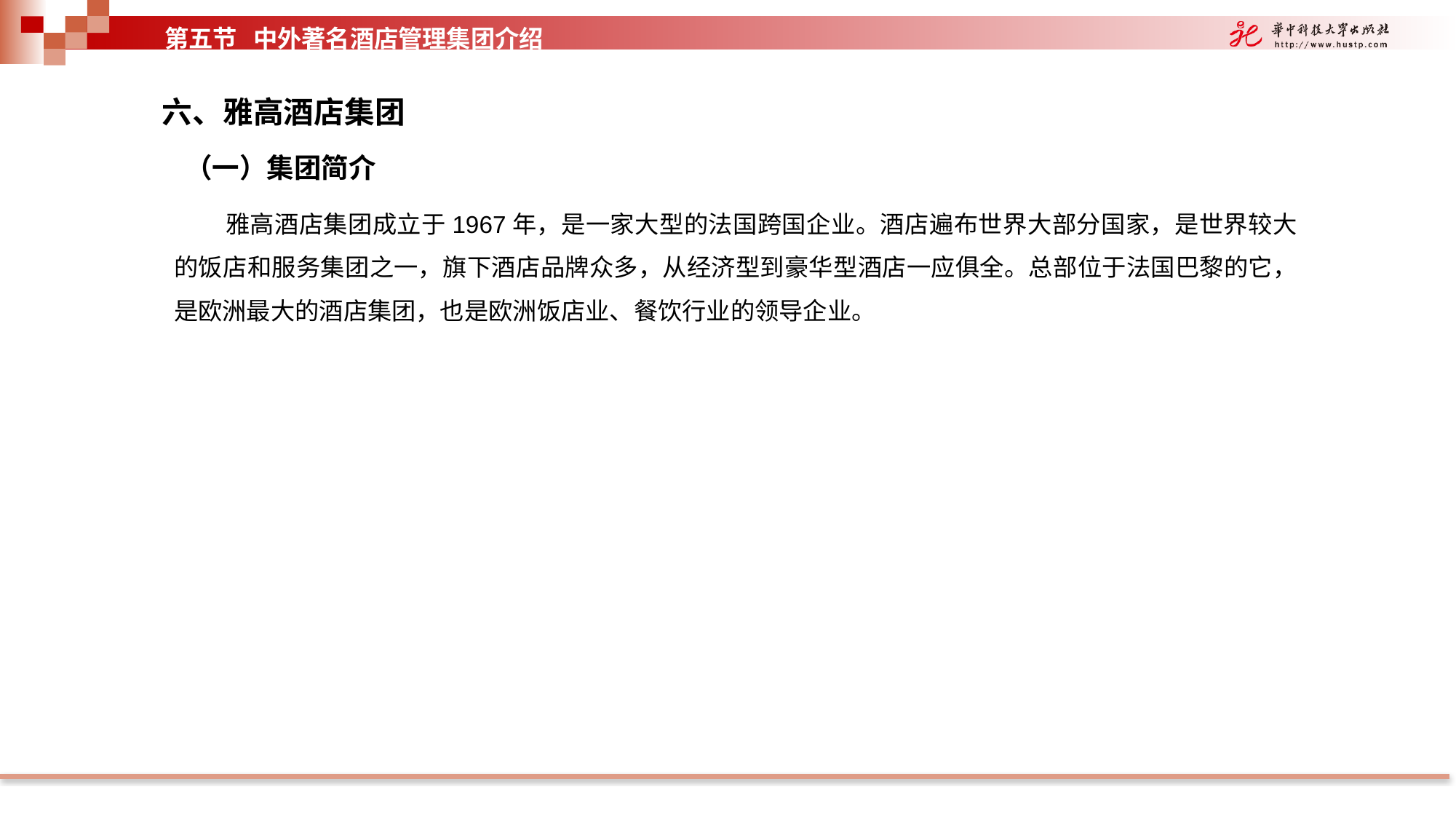

第五节   中外著名酒店管理集团介绍
六、雅高酒店集团
（一）集团简介
雅高酒店集团成立于1967年，是一家大型的法国跨国企业。酒店遍布世界大部分国家，是世界较大的饭店和服务集团之一，旗下酒店品牌众多，从经济型到豪华型酒店一应俱全。总部位于法国巴黎的它，是欧洲最大的酒店集团，也是欧洲饭店业、餐饮行业的领导企业。